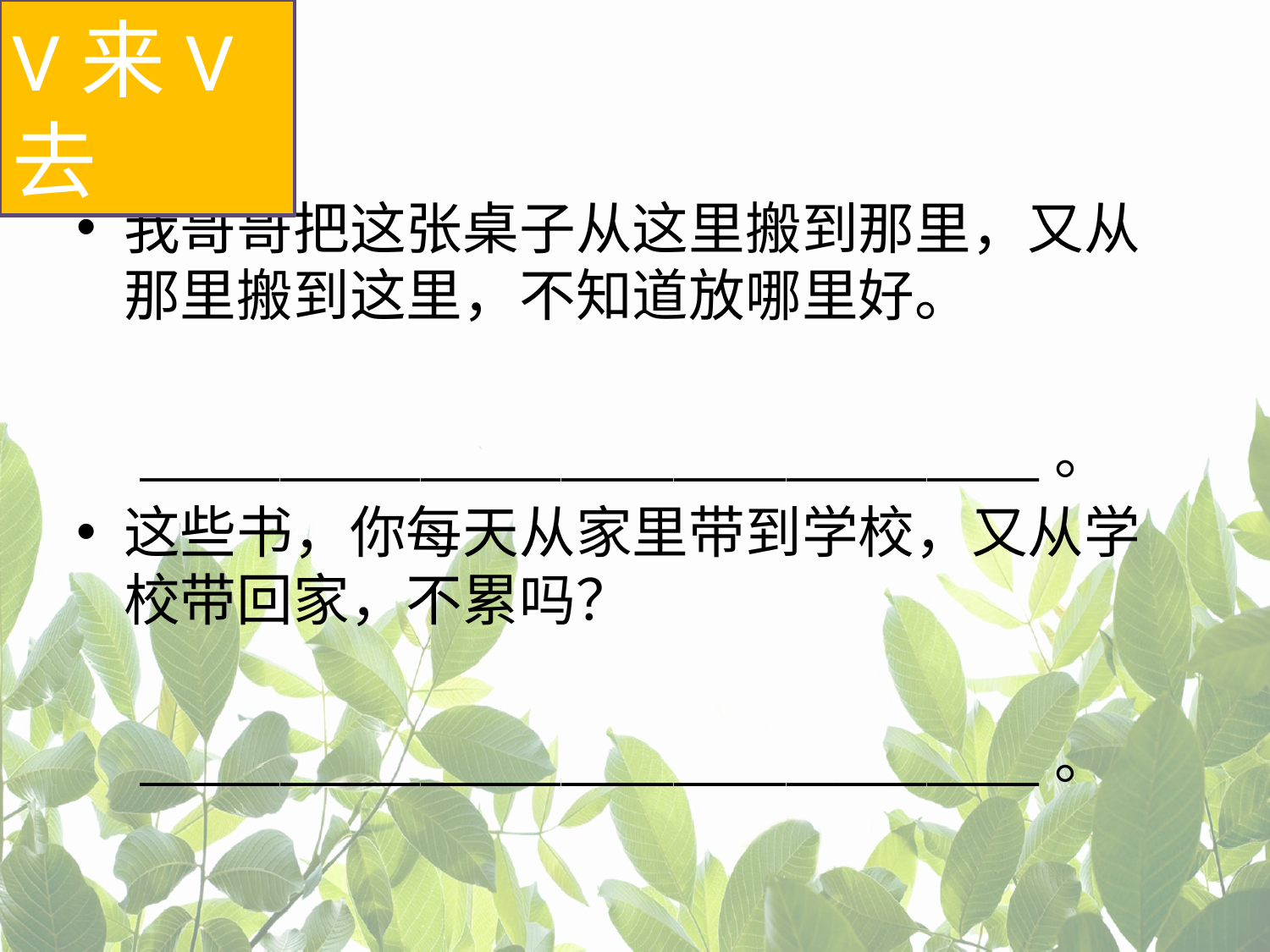

V来V去
我哥哥把这张桌子从这里搬到那里，又从那里搬到这里，不知道放哪里好。

     ________________________________。
这些书，你每天从家里带到学校，又从学校带回家，不累吗？

     ________________________________。